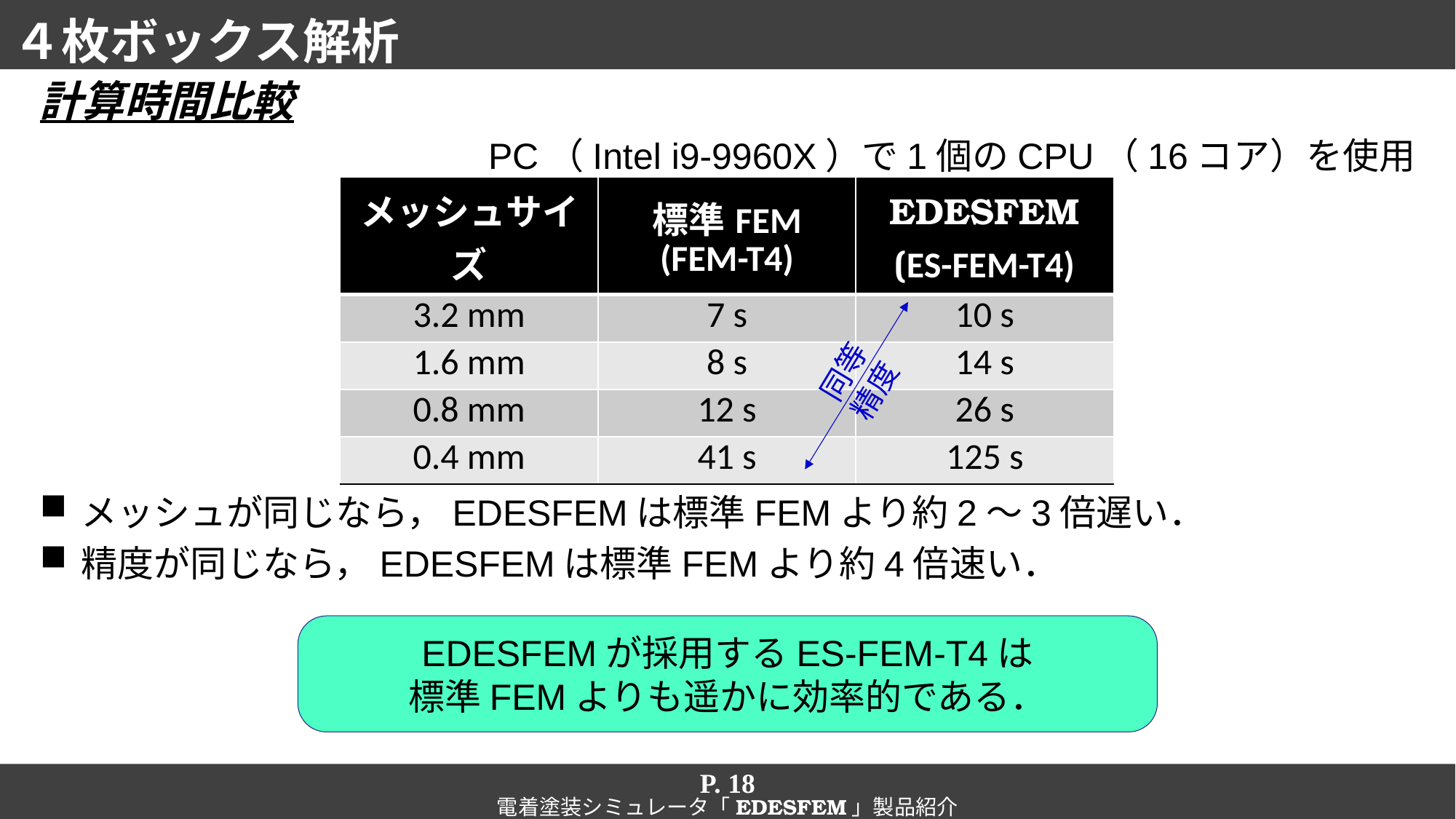

# ４枚ボックス解析
計算時間比較
PC（Intel i9-9960X）で1個のCPU（16コア）を使用

メッシュが同じなら，EDESFEMは標準FEMより約2～3倍遅い．
精度が同じなら，EDESFEMは標準FEMより約4倍速い．
| メッシュサイズ | 標準FEM (FEM-T4) | EDESFEM (ES-FEM-T4) |
| --- | --- | --- |
| 3.2 mm | 7 s | 10 s |
| 1.6 mm | 8 s | 14 s |
| 0.8 mm | 12 s | 26 s |
| 0.4 mm | 41 s | 125 s |
同等
精度
EDESFEMが採用するES-FEM-T4は
標準FEMよりも遥かに効率的である．
P. 18